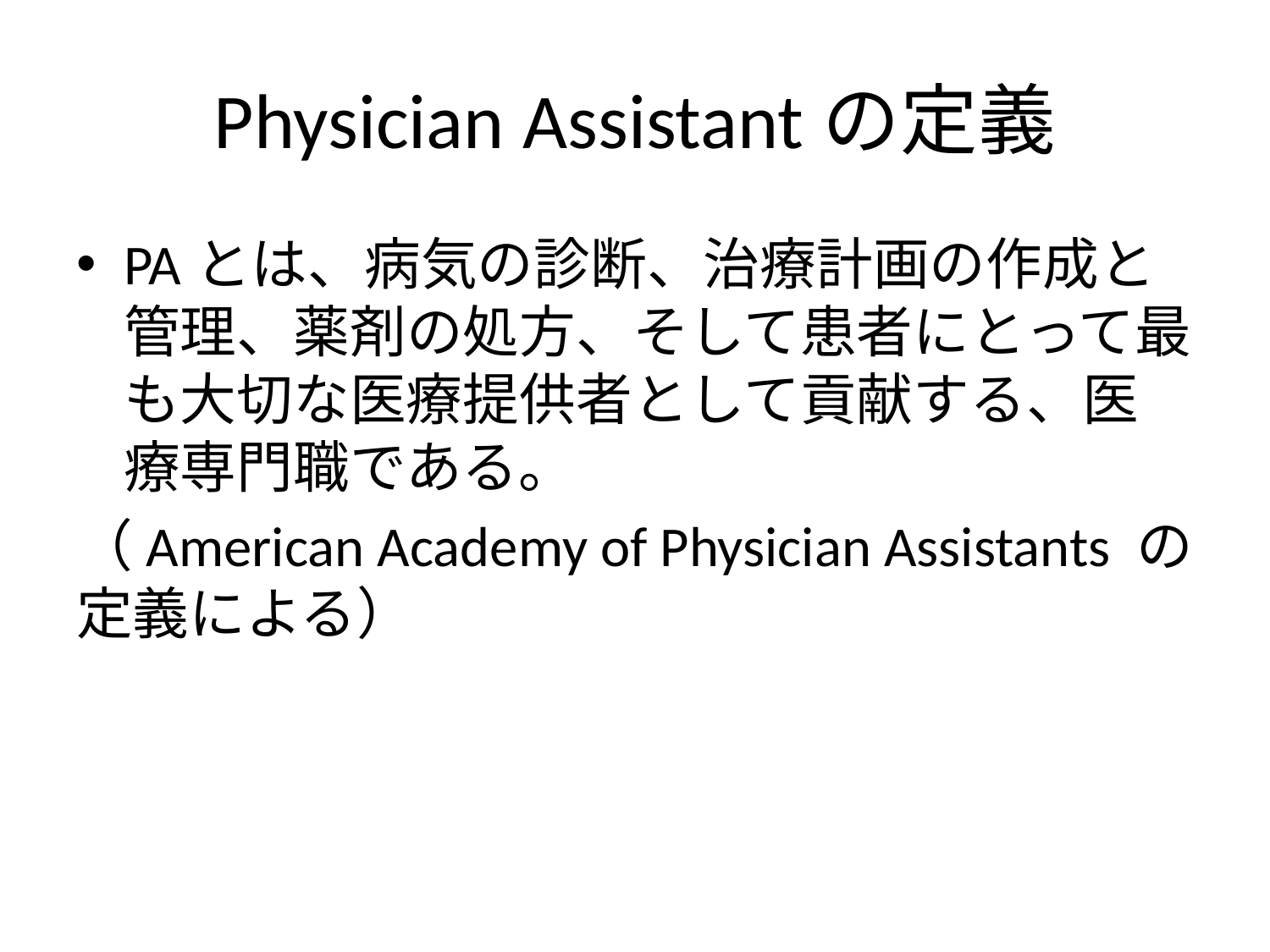

# Physician Assistantの定義
PAとは、病気の診断、治療計画の作成と管理、薬剤の処方、そして患者にとって最も大切な医療提供者として貢献する、医療専門職である。
（American Academy of Physician Assistants の定義による）